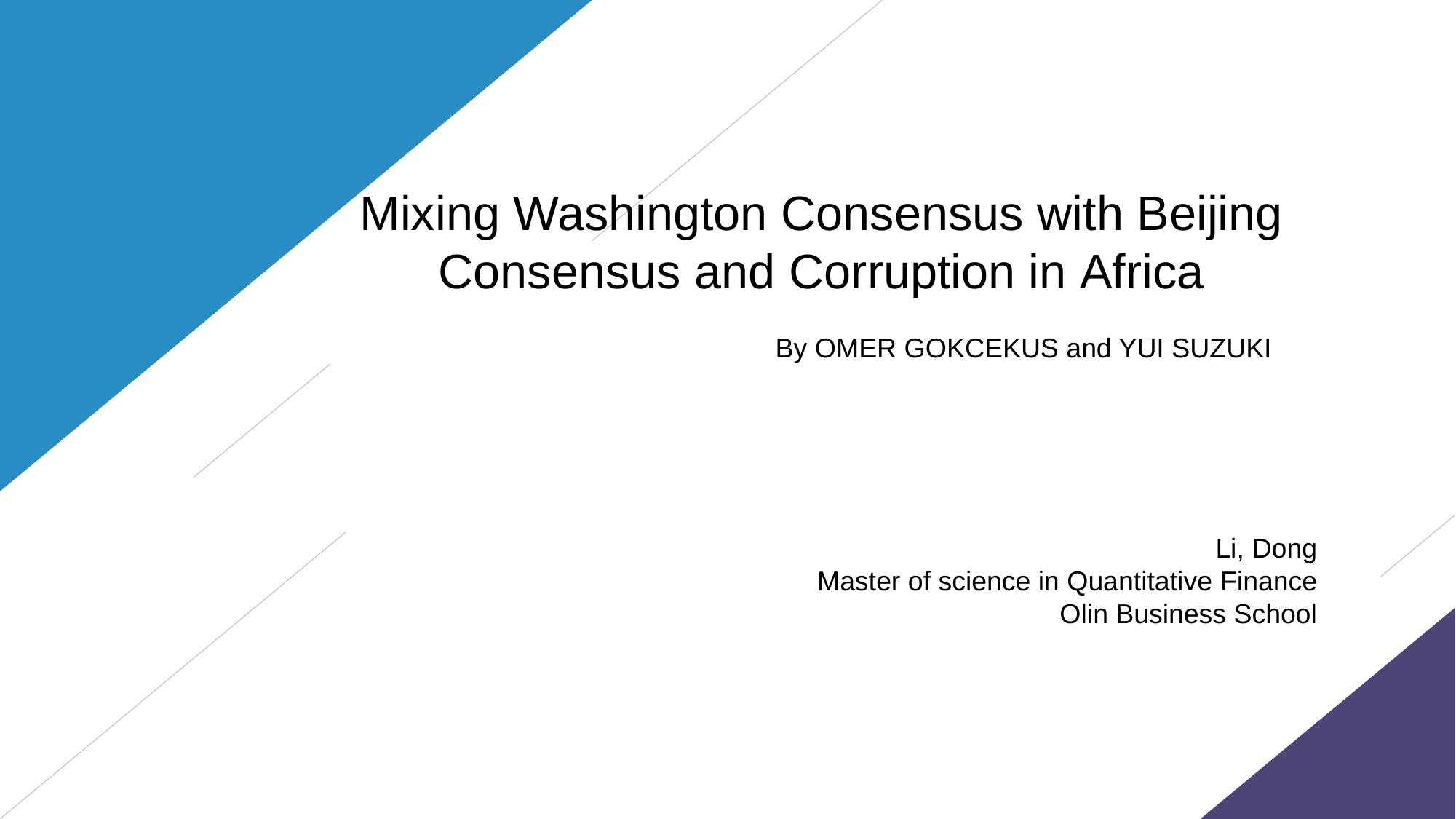

Mixing Washington Consensus with Beijing Consensus and Corruption in Africa

                                                     By OMER GOKCEKUS and YUI SUZUKI
Li, Dong
Master of science in Quantitative Finance
Olin Business School

部门：设计部